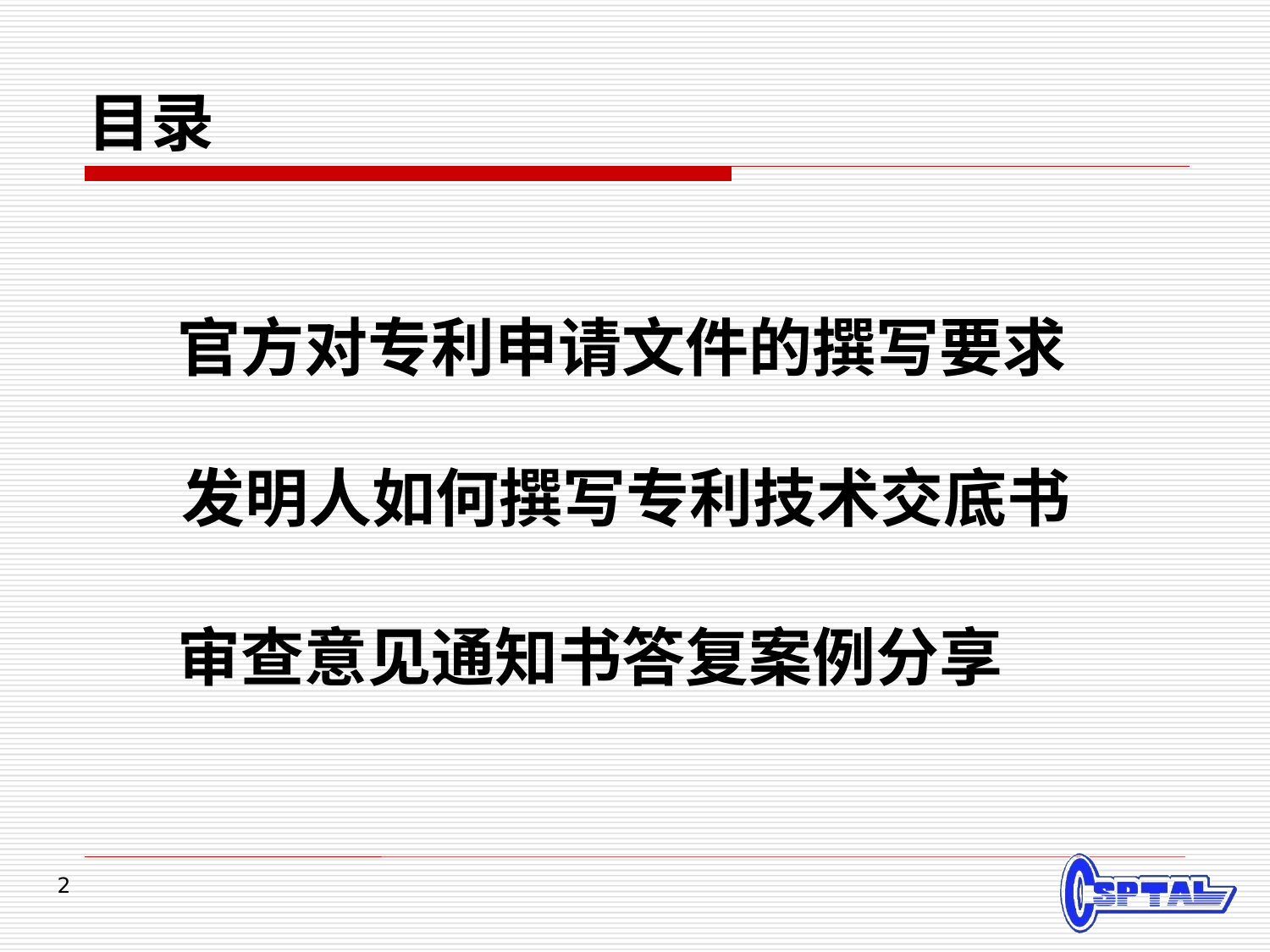

目录
官方对专利申请文件的撰写要求
# 发明人如何撰写专利技术交底书
审查意见通知书答复案例分享
2